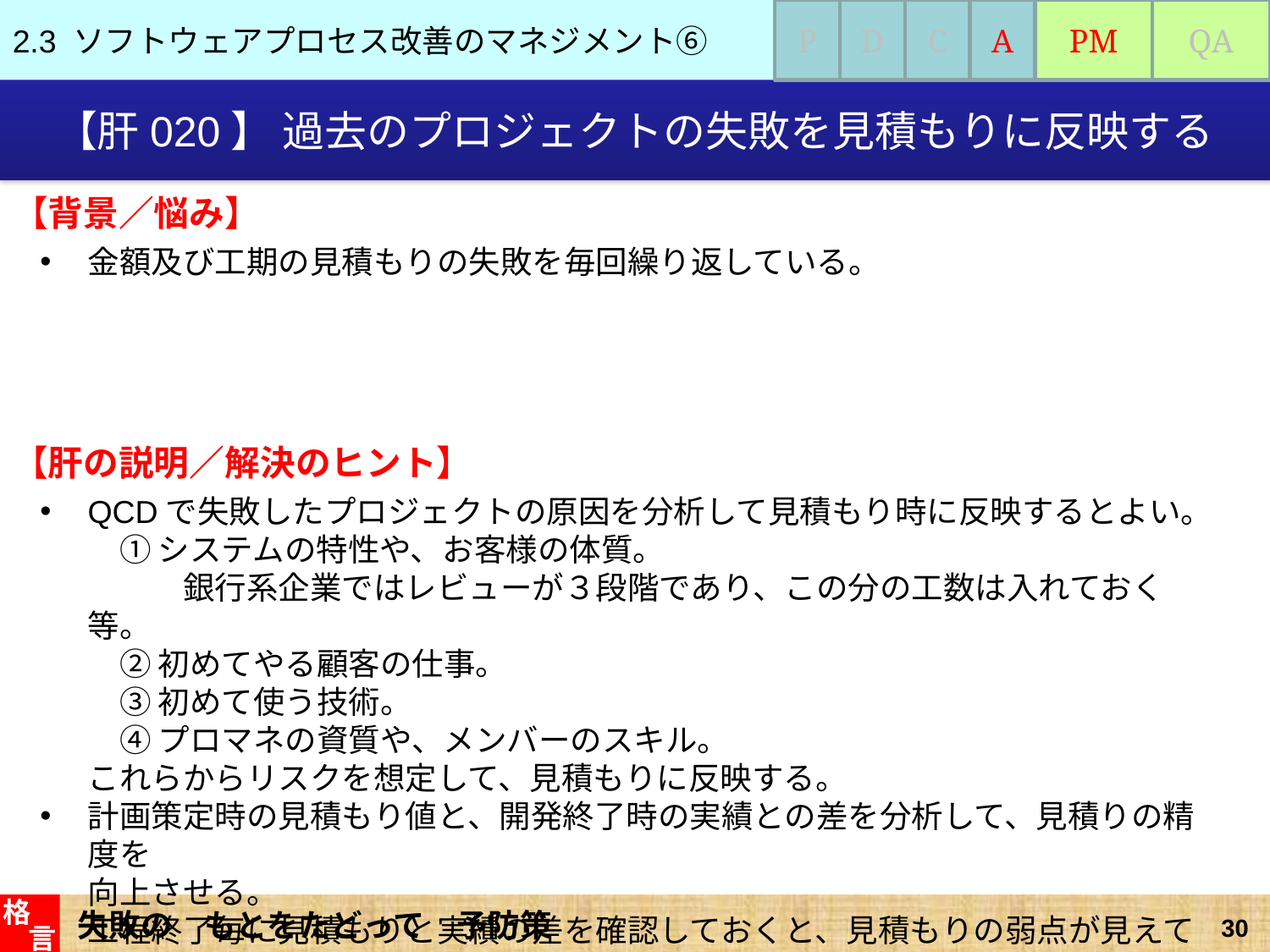

2.3 ソフトウェアプロセス改善のマネジメント⑥
P
D
C
A
PM
QA
# 【肝020】 過去のプロジェクトの失敗を見積もりに反映する
【背景／悩み】
金額及び工期の見積もりの失敗を毎回繰り返している。
【肝の説明／解決のヒント】
QCDで失敗したプロジェクトの原因を分析して見積もり時に反映するとよい。
　① システムの特性や、お客様の体質。
　　　銀行系企業ではレビューが３段階であり、この分の工数は入れておく等。
　② 初めてやる顧客の仕事。
　③ 初めて使う技術。
　④ プロマネの資質や、メンバーのスキル。
これらからリスクを想定して、見積もりに反映する。
計画策定時の見積もり値と、開発終了時の実績との差を分析して、見積りの精度を
向上させる。
工程終了毎に見積もりと実績の差を確認しておくと、見積もりの弱点が見えてくる。
失敗の　もとをたどって　予防策
格
言
30